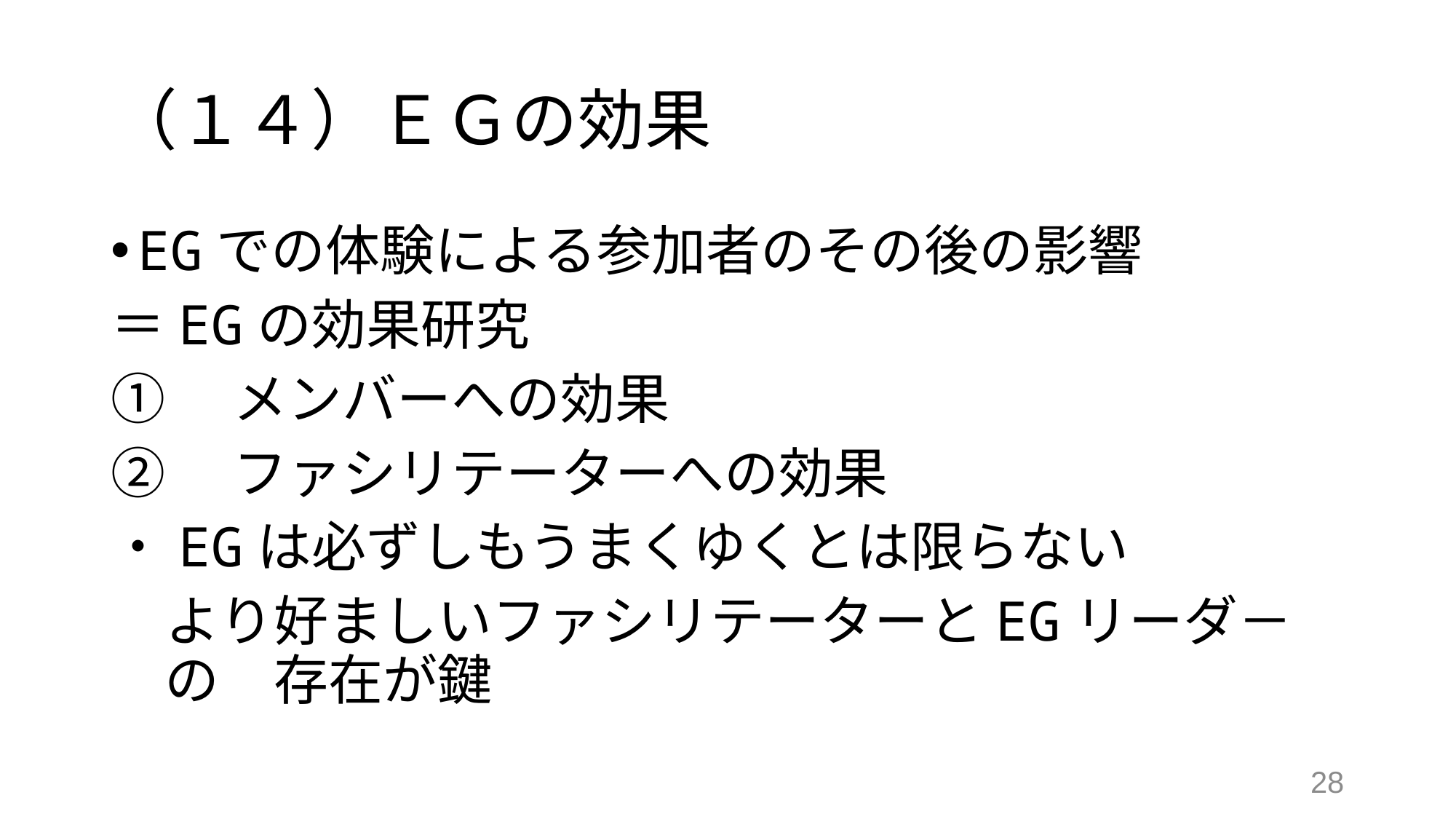

# （１４）ＥＧの効果
EGでの体験による参加者のその後の影響
＝EGの効果研究
①　メンバーへの効果
②　ファシリテーターへの効果
・EGは必ずしもうまくゆくとは限らない
　より好ましいファシリテーターとEGリーダ－の　存在が鍵
28